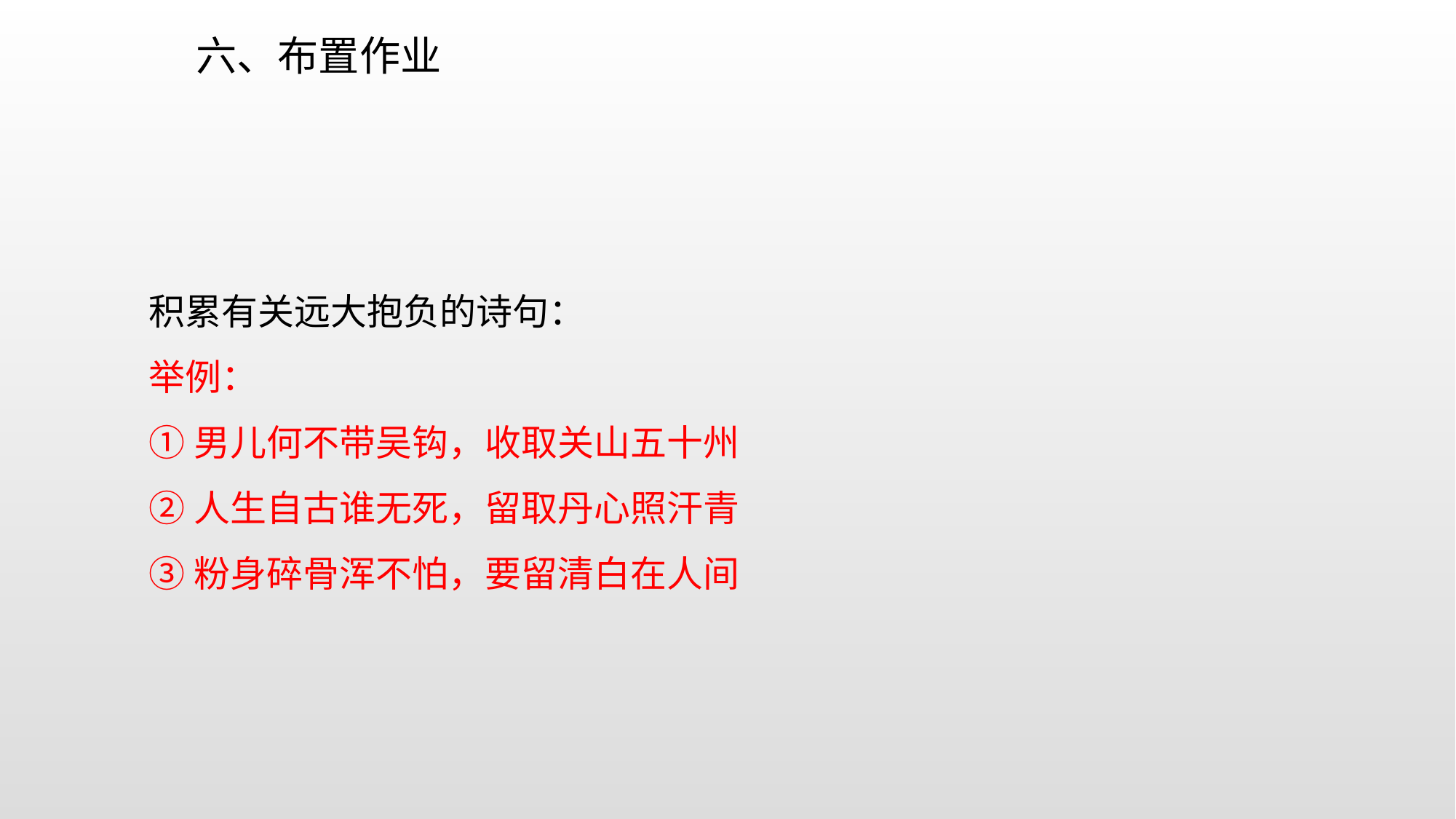

六、布置作业
积累有关远大抱负的诗句：
举例：
①男儿何不带吴钩，收取关山五十州
②人生自古谁无死，留取丹心照汗青
③粉身碎骨浑不怕，要留清白在人间